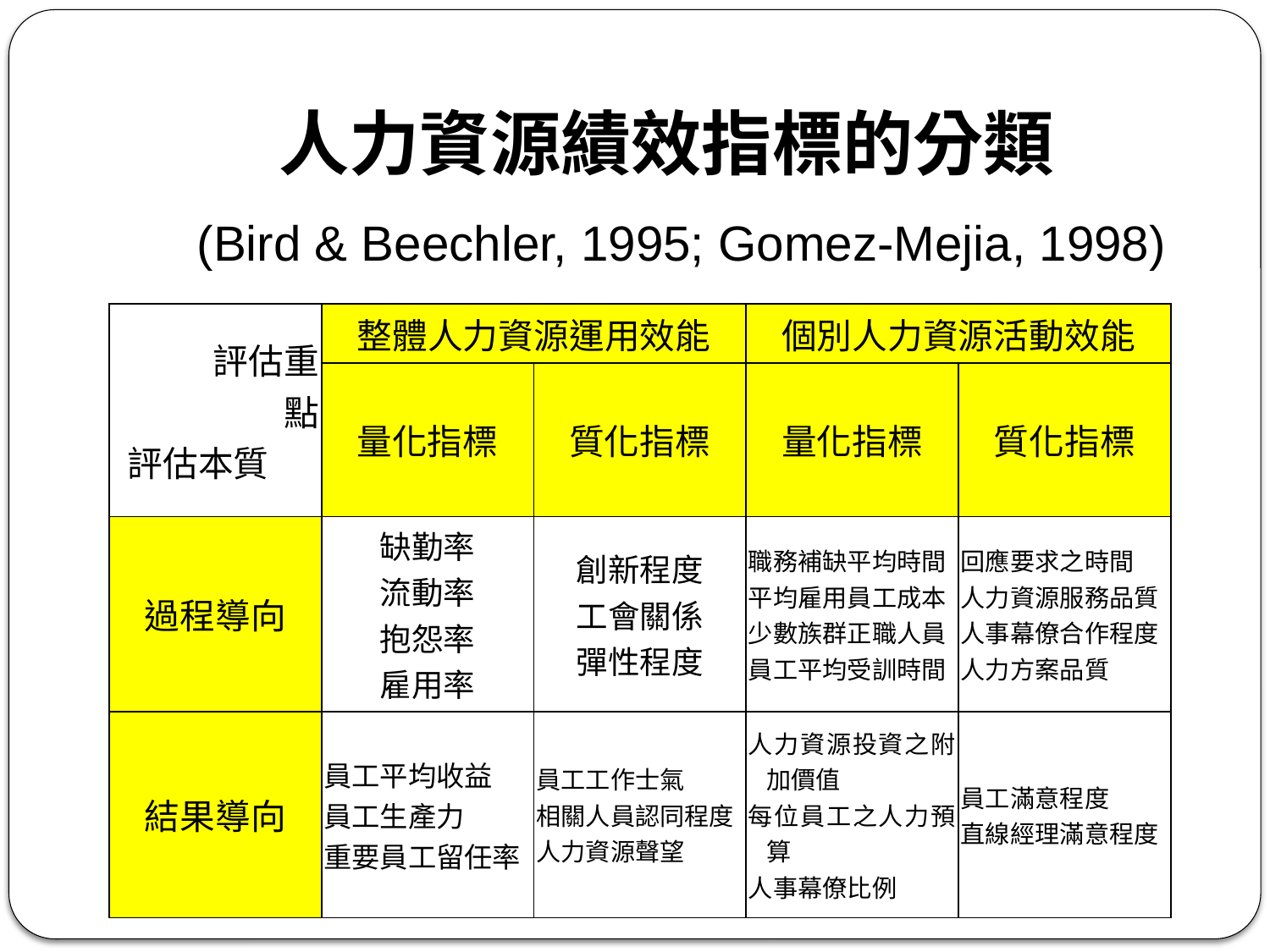

# 人力資源績效指標的分類
(Bird & Beechler, 1995; Gomez-Mejia, 1998)
| 評估重點 評估本質 | 整體人力資源運用效能 |  | 個別人力資源活動效能 |  |
| --- | --- | --- | --- | --- |
|  | 量化指標 | 質化指標 | 量化指標 | 質化指標 |
| 過程導向 | 缺勤率 流動率 抱怨率 雇用率 | 創新程度 工會關係 彈性程度 | 職務補缺平均時間 平均雇用員工成本 少數族群正職人員 員工平均受訓時間 | 回應要求之時間 人力資源服務品質 人事幕僚合作程度 人力方案品質 |
| 結果導向 | 員工平均收益 員工生產力 重要員工留任率 | 員工工作士氣 相關人員認同程度 人力資源聲望 | 人力資源投資之附加價值 每位員工之人力預算 人事幕僚比例 | 員工滿意程度 直線經理滿意程度 |